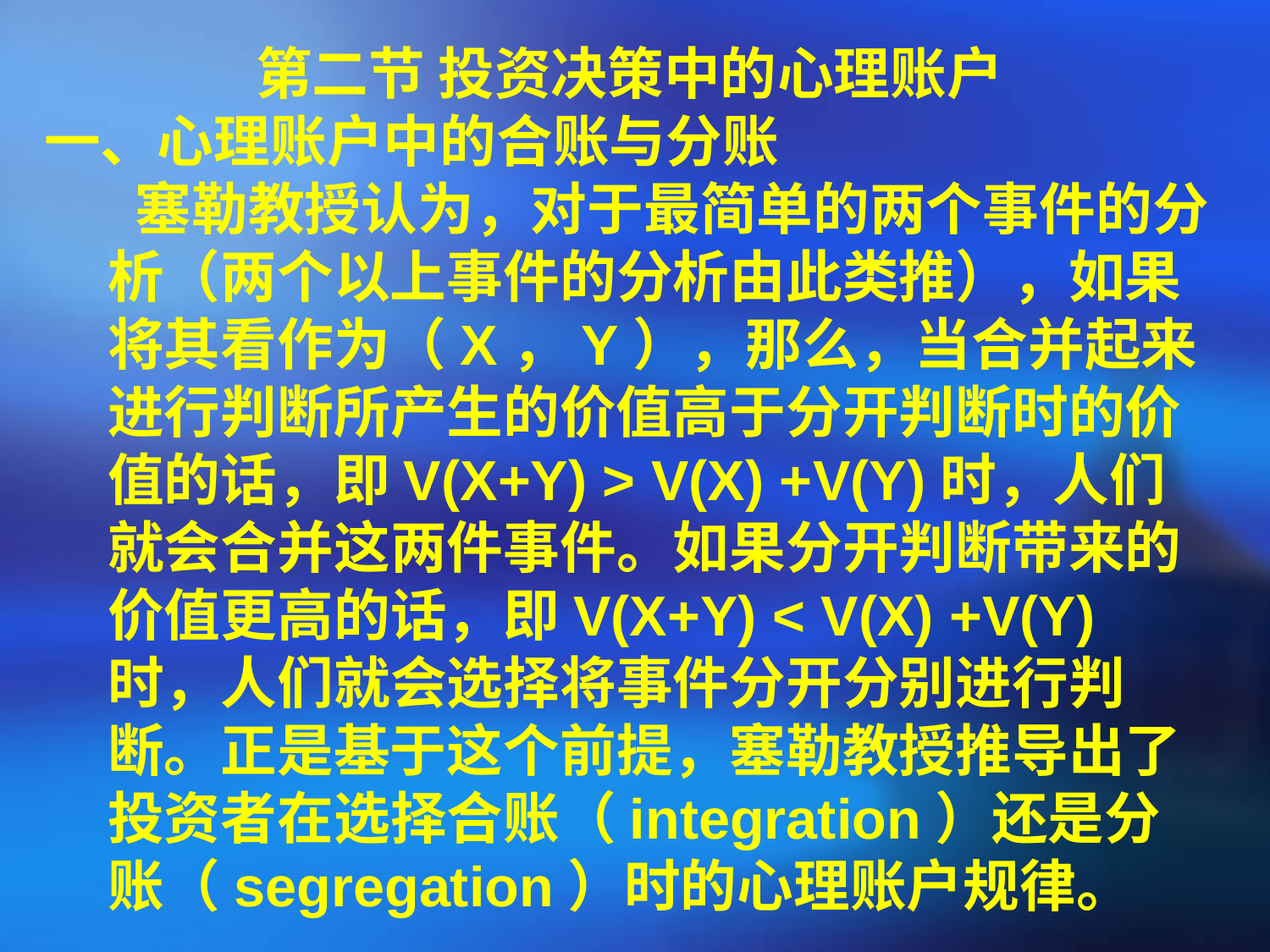

第二节 投资决策中的心理账户
一、心理账户中的合账与分账
      塞勒教授认为，对于最简单的两个事件的分析（两个以上事件的分析由此类推），如果将其看作为（X，Y），那么，当合并起来进行判断所产生的价值高于分开判断时的价值的话，即V(X+Y) > V(X) +V(Y)时，人们就会合并这两件事件。如果分开判断带来的价值更高的话，即V(X+Y) < V(X) +V(Y)时，人们就会选择将事件分开分别进行判断。正是基于这个前提，塞勒教授推导出了投资者在选择合账（integration）还是分账（segregation）时的心理账户规律。